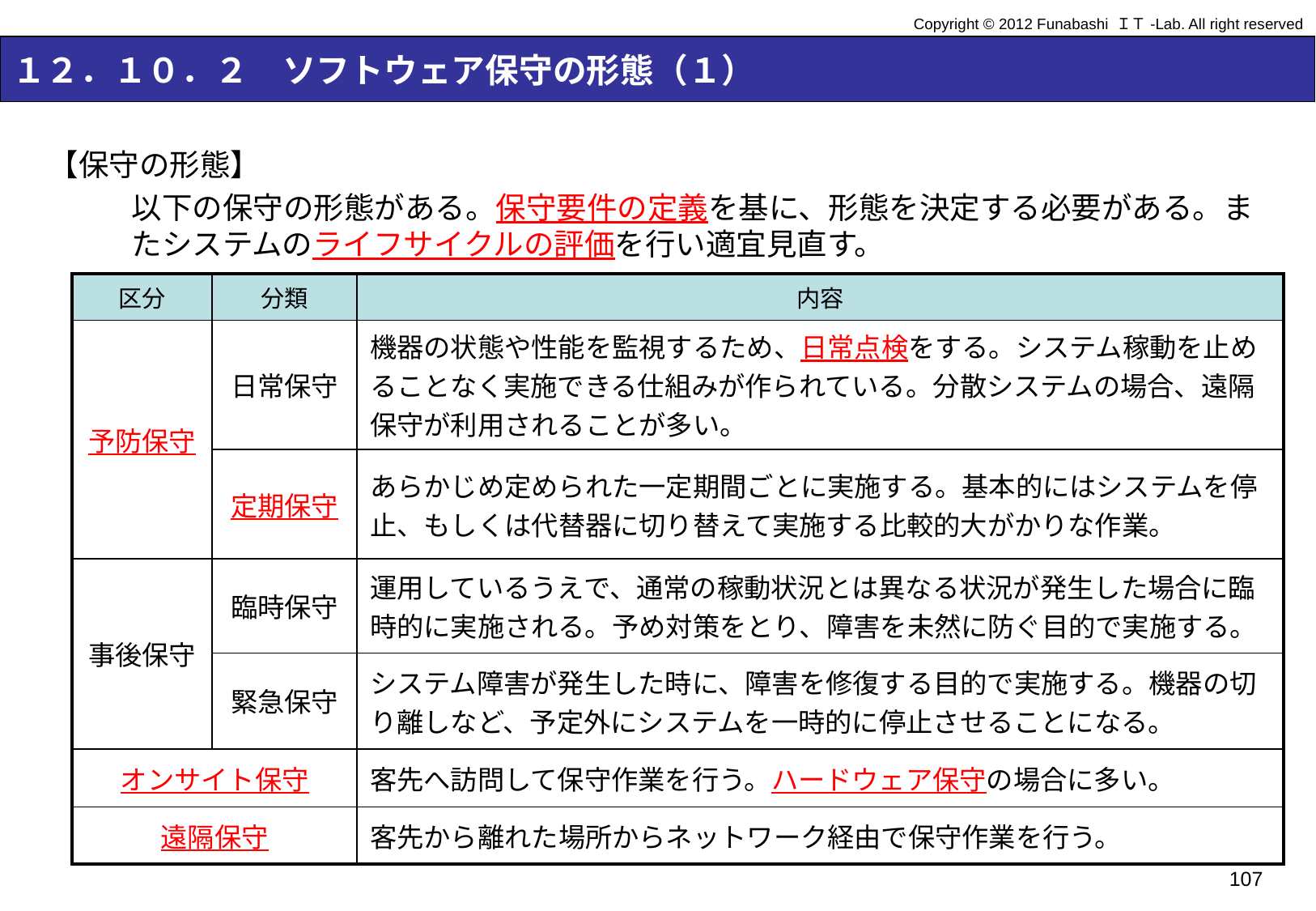

Copyright © 2012 Funabashi ＩＴ-Lab. All right reserved
# １２．１０．２　ソフトウェア保守の形態（１）
【保守の形態】
以下の保守の形態がある。保守要件の定義を基に、形態を決定する必要がある。またシステムのライフサイクルの評価を行い適宜見直す。
| 区分 | 分類 | 内容 |
| --- | --- | --- |
| 予防保守 | 日常保守 | 機器の状態や性能を監視するため、日常点検をする。システム稼動を止めることなく実施できる仕組みが作られている。分散システムの場合、遠隔保守が利用されることが多い。 |
|  | 定期保守 | あらかじめ定められた一定期間ごとに実施する。基本的にはシステムを停止、もしくは代替器に切り替えて実施する比較的大がかりな作業。 |
| 事後保守 | 臨時保守 | 運用しているうえで、通常の稼動状況とは異なる状況が発生した場合に臨時的に実施される。予め対策をとり、障害を未然に防ぐ目的で実施する。 |
|  | 緊急保守 | システム障害が発生した時に、障害を修復する目的で実施する。機器の切り離しなど、予定外にシステムを一時的に停止させることになる。 |
| オンサイト保守 |  | 客先へ訪問して保守作業を行う。ハードウェア保守の場合に多い。 |
| 遠隔保守 |  | 客先から離れた場所からネットワーク経由で保守作業を行う。 |
107